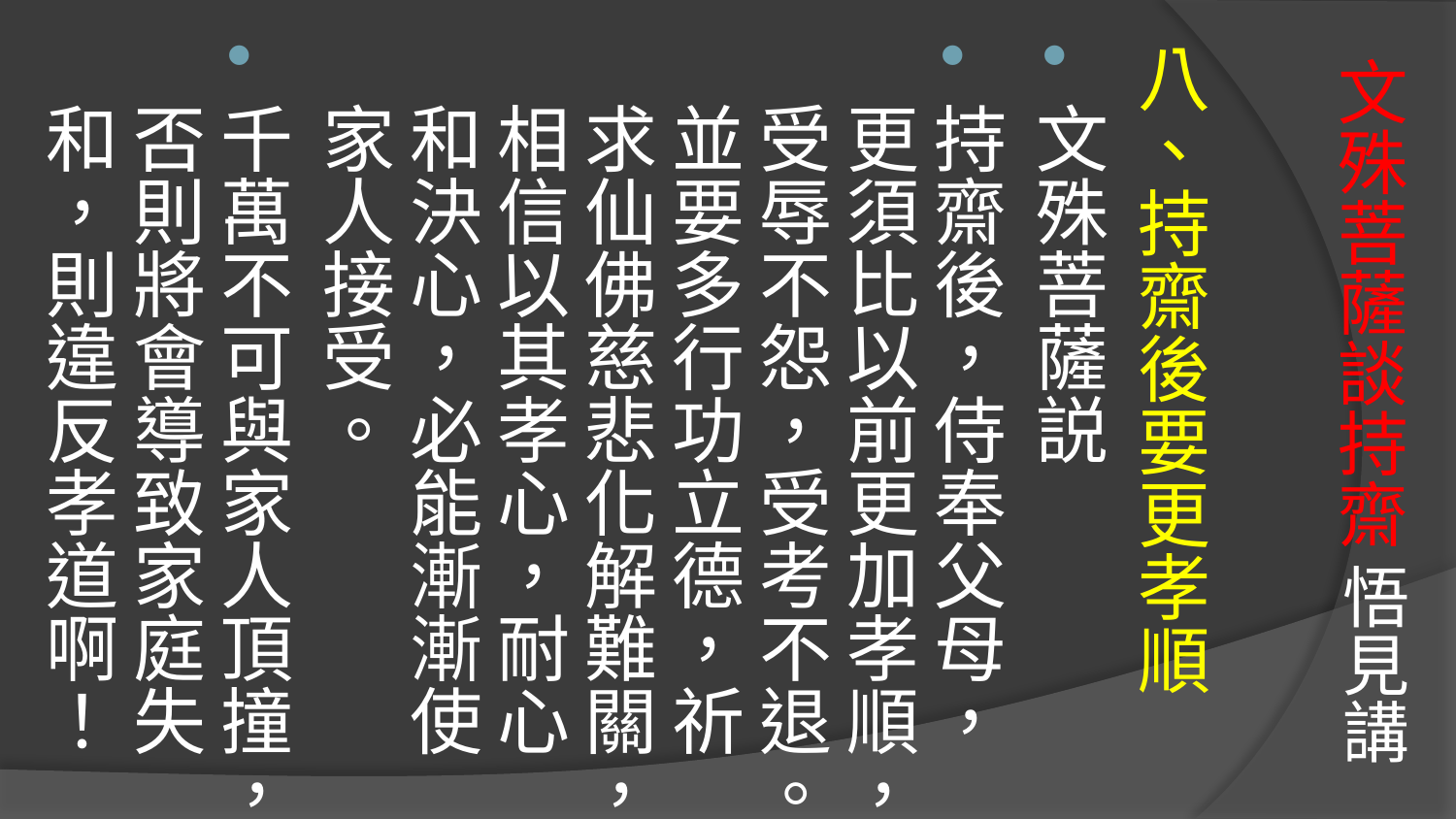

八、持齋後要更孝順
文殊菩薩説
持齋後，侍奉父母，更須比以前更加孝順，受辱不怨，受考不退。並要多行功立德，祈求仙佛慈悲化解難關，相信以其孝心，耐心和決心，必能漸漸使家人接受。
千萬不可與家人頂撞，否則將會導致家庭失和，則違反孝道啊！
# 文殊菩薩談持齋 悟見講